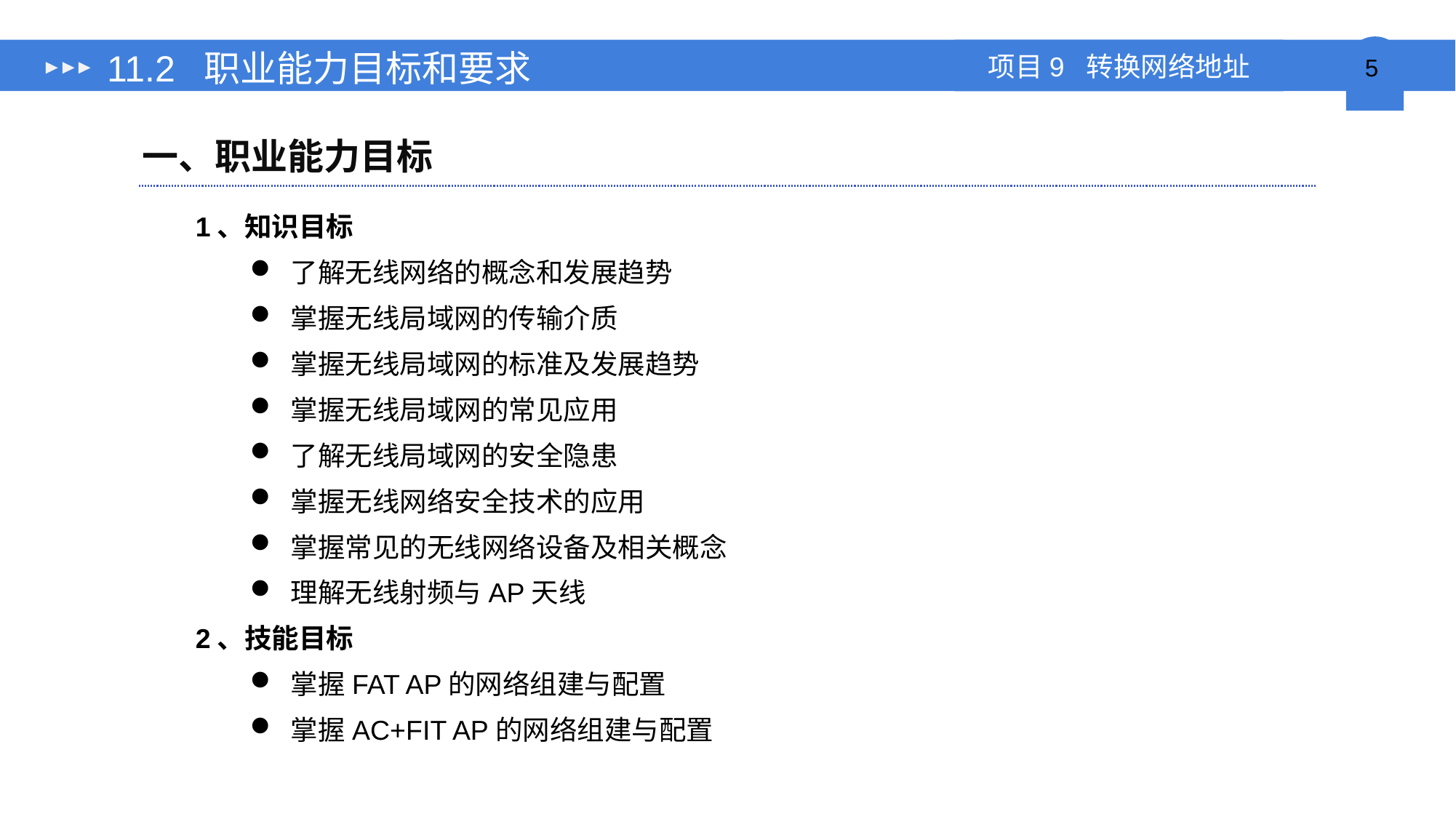

# 11.2  职业能力目标和要求
一、职业能力目标

1、知识目标
了解无线网络的概念和发展趋势
掌握无线局域网的传输介质
掌握无线局域网的标准及发展趋势
掌握无线局域网的常见应用
了解无线局域网的安全隐患
掌握无线网络安全技术的应用
掌握常见的无线网络设备及相关概念
理解无线射频与AP天线
2、技能目标
掌握FAT AP的网络组建与配置
掌握AC+FIT AP的网络组建与配置